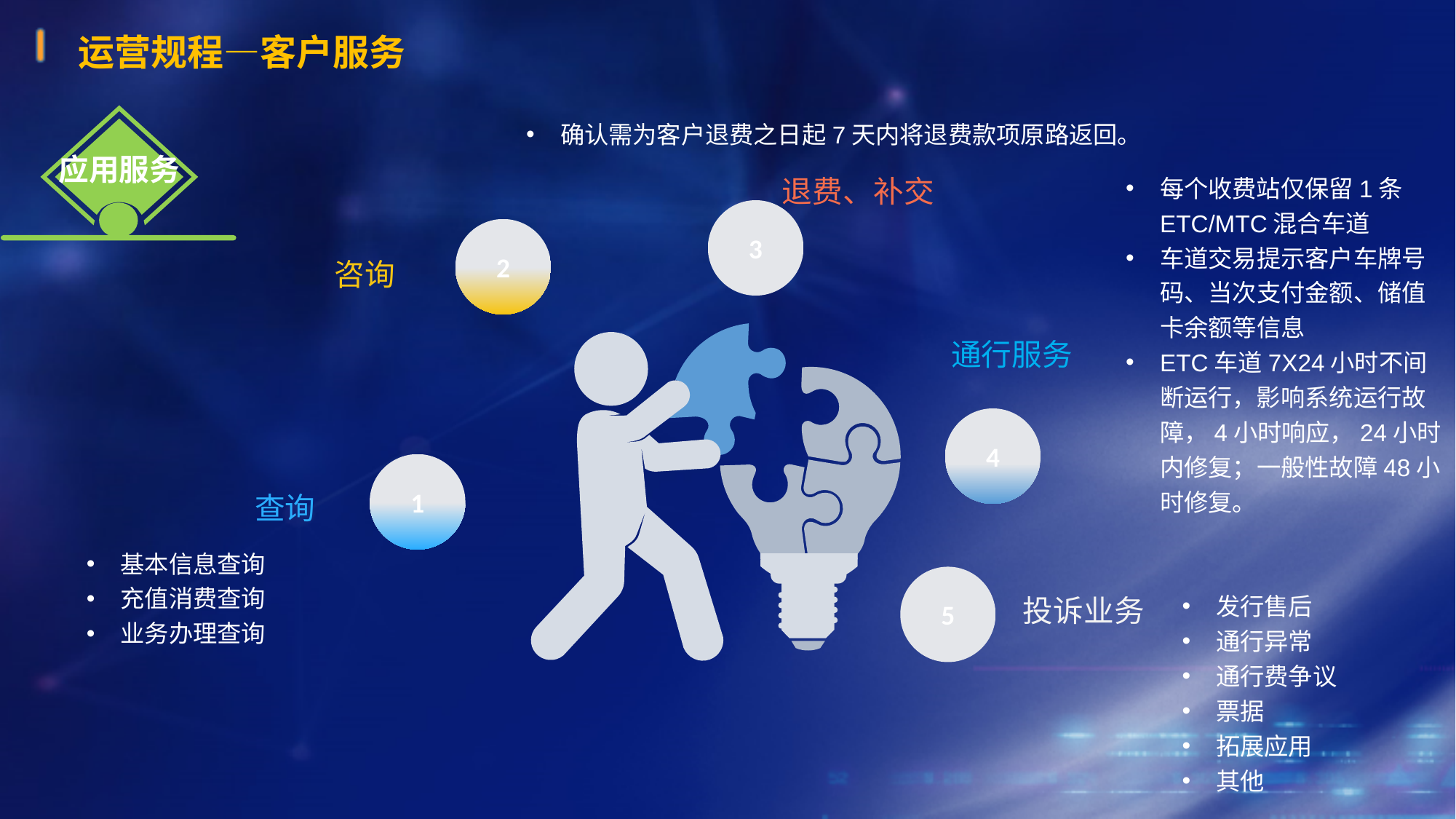

运营规程—客户服务
应用服务
确认需为客户退费之日起7天内将退费款项原路返回。
退费、补交
每个收费站仅保留1条ETC/MTC混合车道
车道交易提示客户车牌号码、当次支付金额、储值卡余额等信息
ETC车道7X24小时不间断运行，影响系统运行故障，4小时响应，24小时内修复；一般性故障48小时修复。
3

2
咨询
通行服务

4
1
查询
基本信息查询
充值消费查询
业务办理查询
5
发行售后
通行异常
通行费争议
票据
拓展应用
其他
投诉业务
www.islide.cc
14